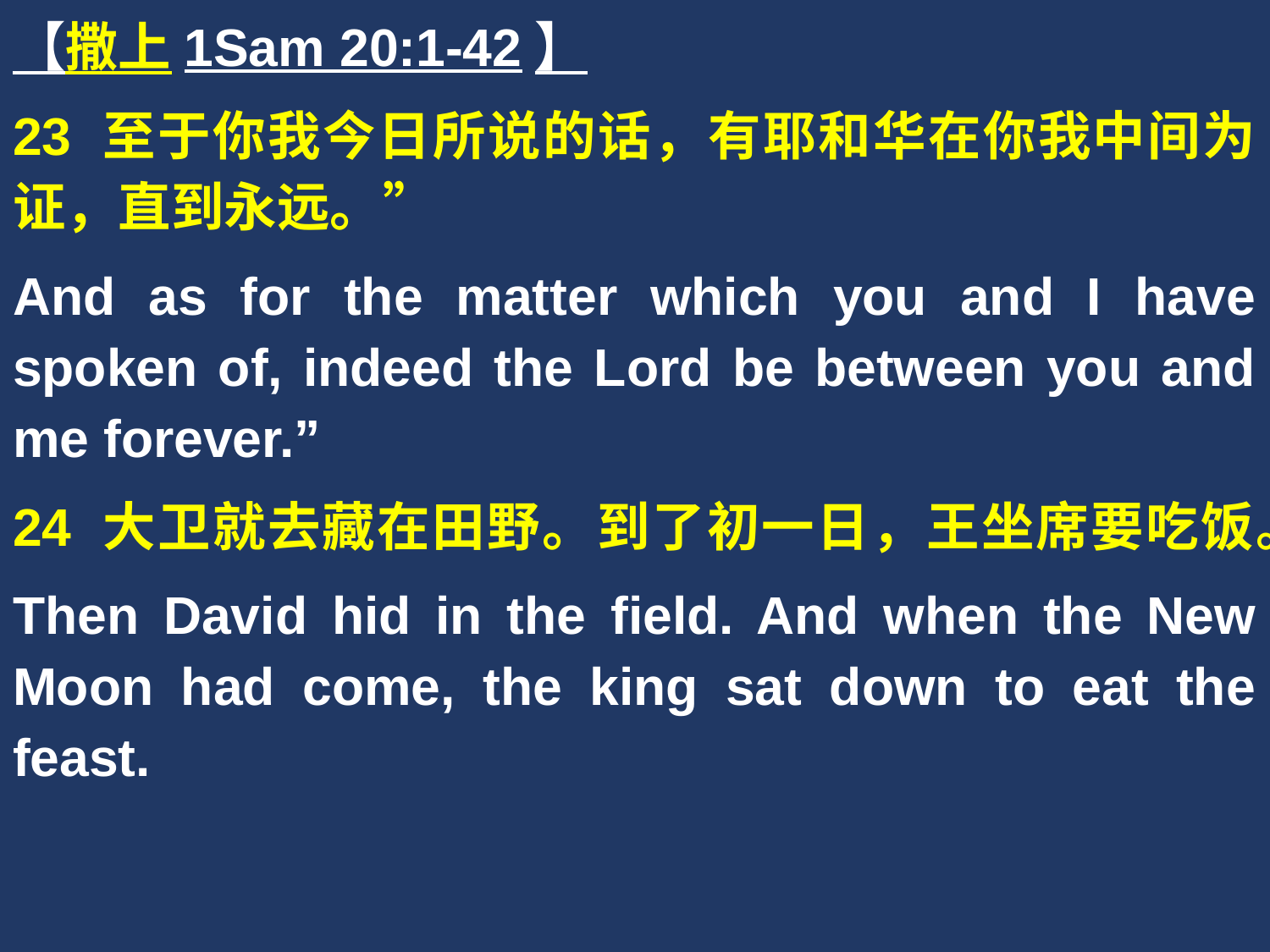

【撒上1Sam 20:1-42】
23 至于你我今日所说的话，有耶和华在你我中间为证，直到永远。”
And as for the matter which you and I have spoken of, indeed the Lord be between you and me forever.”
24 大卫就去藏在田野。到了初一日，王坐席要吃饭。
Then David hid in the field. And when the New Moon had come, the king sat down to eat the feast.